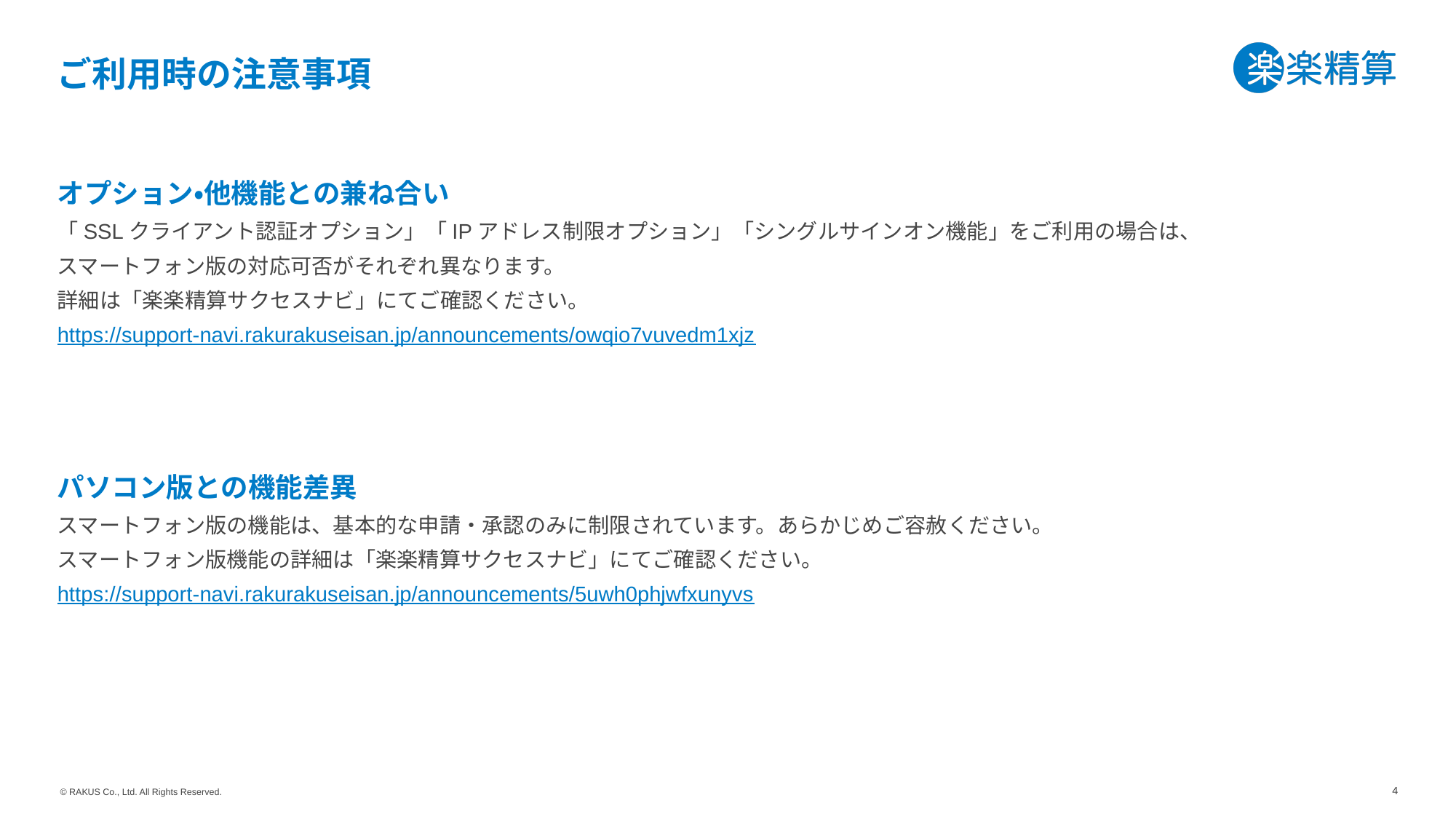

# ご利用時の注意事項
オプション・他機能との兼ね合い
「SSLクライアント認証オプション」「IPアドレス制限オプション」「シングルサインオン機能」をご利用の場合は、
スマートフォン版の対応可否がそれぞれ異なります。
詳細は「楽楽精算サクセスナビ」にてご確認ください。
https://support-navi.rakurakuseisan.jp/announcements/owqio7vuvedm1xjz

パソコン版との機能差異
スマートフォン版の機能は、基本的な申請・承認のみに制限されています。あらかじめご容赦ください。
スマートフォン版機能の詳細は「楽楽精算サクセスナビ」にてご確認ください。
https://support-navi.rakurakuseisan.jp/announcements/5uwh0phjwfxunyvs

4